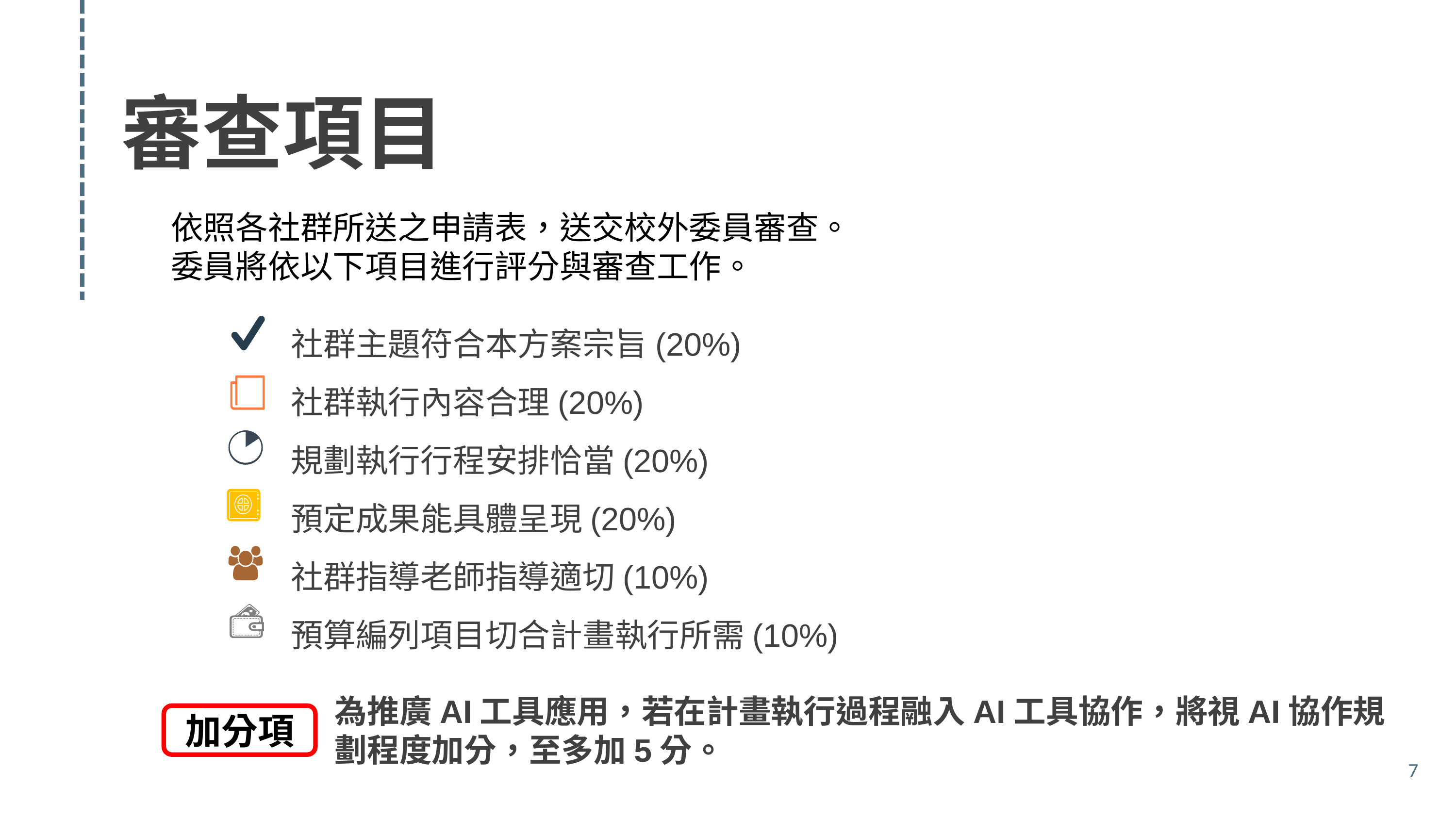

審查項目
依照各社群所送之申請表，送交校外委員審查。
委員將依以下項目進行評分與審查工作。
社群主題符合本方案宗旨(20%)
社群執行內容合理(20%)
規劃執行行程安排恰當(20%)
預定成果能具體呈現(20%)
社群指導老師指導適切(10%)
預算編列項目切合計畫執行所需(10%)

為推廣AI工具應用，若在計畫執行過程融入AI工具協作，將視AI協作規劃程度加分，至多加5分。
加分項
7